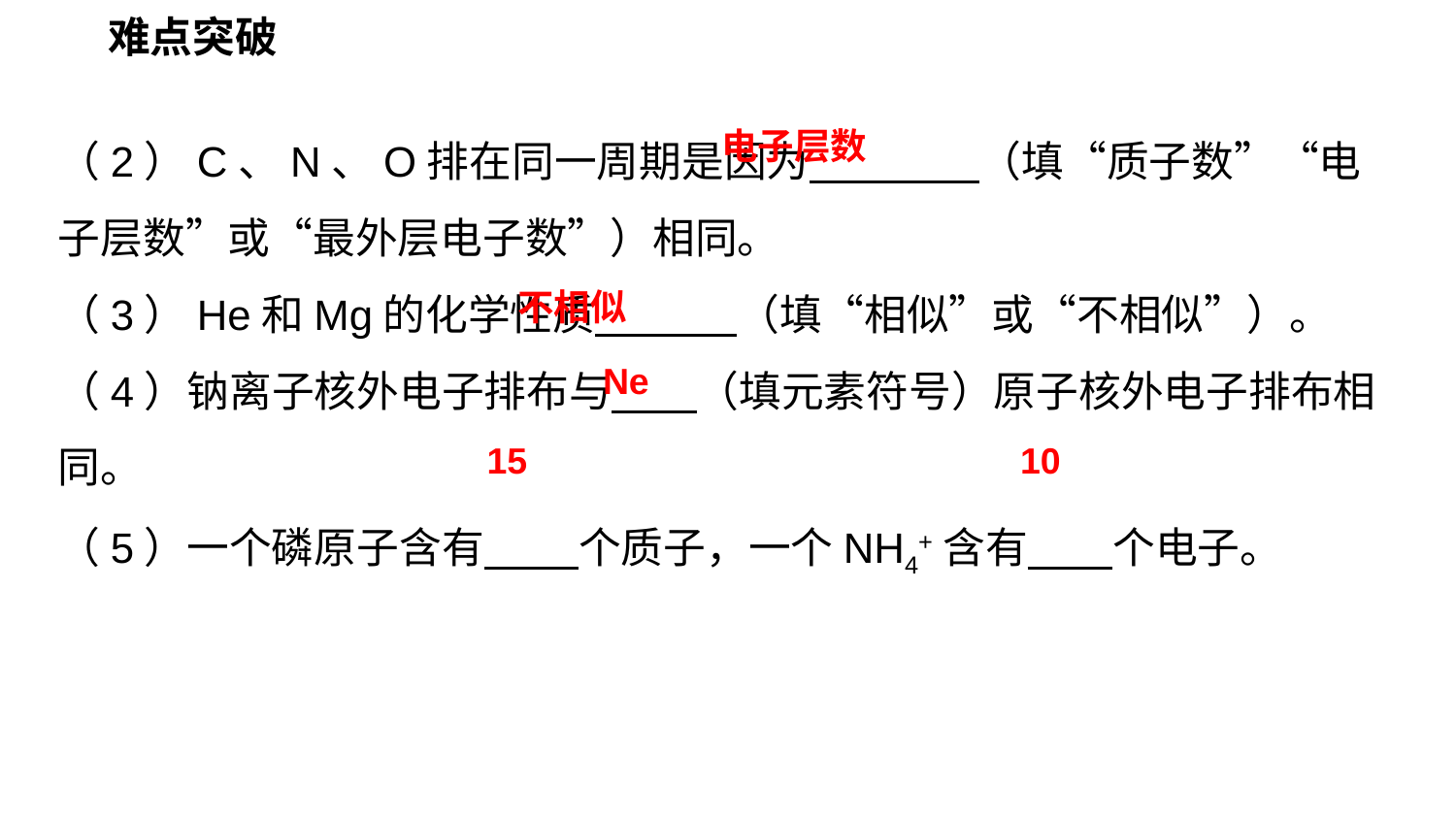

难点突破
（2）C、N、O排在同一周期是因为　         　（填“质子数”“电子层数”或“最外层电子数”）相同。
（3）He和Mg的化学性质　      　（填“相似”或“不相似”）。
（4）钠离子核外电子排布与　　（填元素符号）原子核外电子排布相同。
（5）一个磷原子含有　 　个质子，一个NH4+含有　　个电子。
电子层数
不相似
Ne
15
10